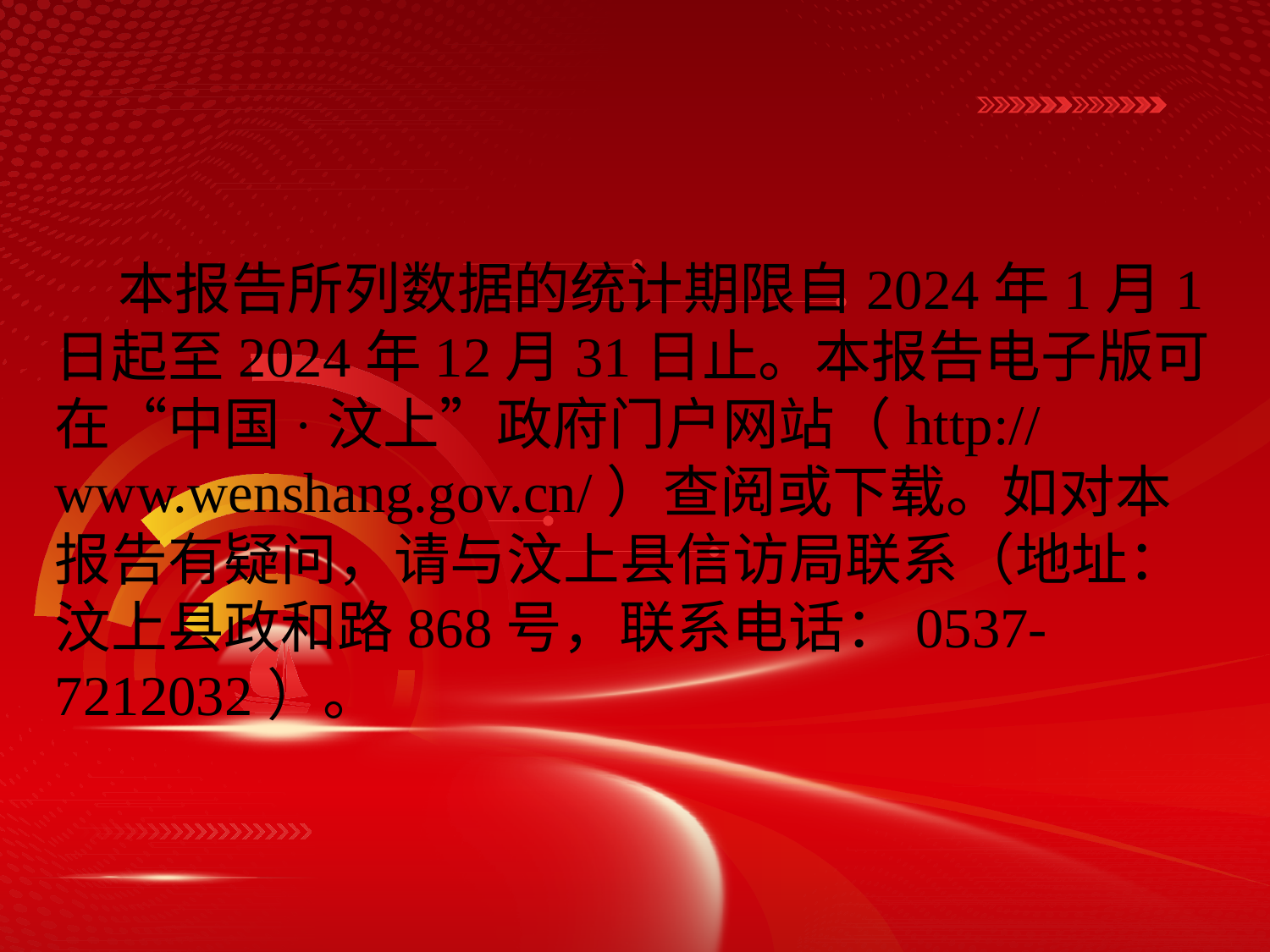

# 本报告所列数据的统计期限自2024年1月1日起至2024年12月31日止。本报告电子版可在“中国·汶上”政府门户网站（http://www.wenshang.gov.cn/）查阅或下载。如对本报告有疑问，请与汶上县信访局联系（地址：汶上县政和路868号，联系电话：0537-7212032）。